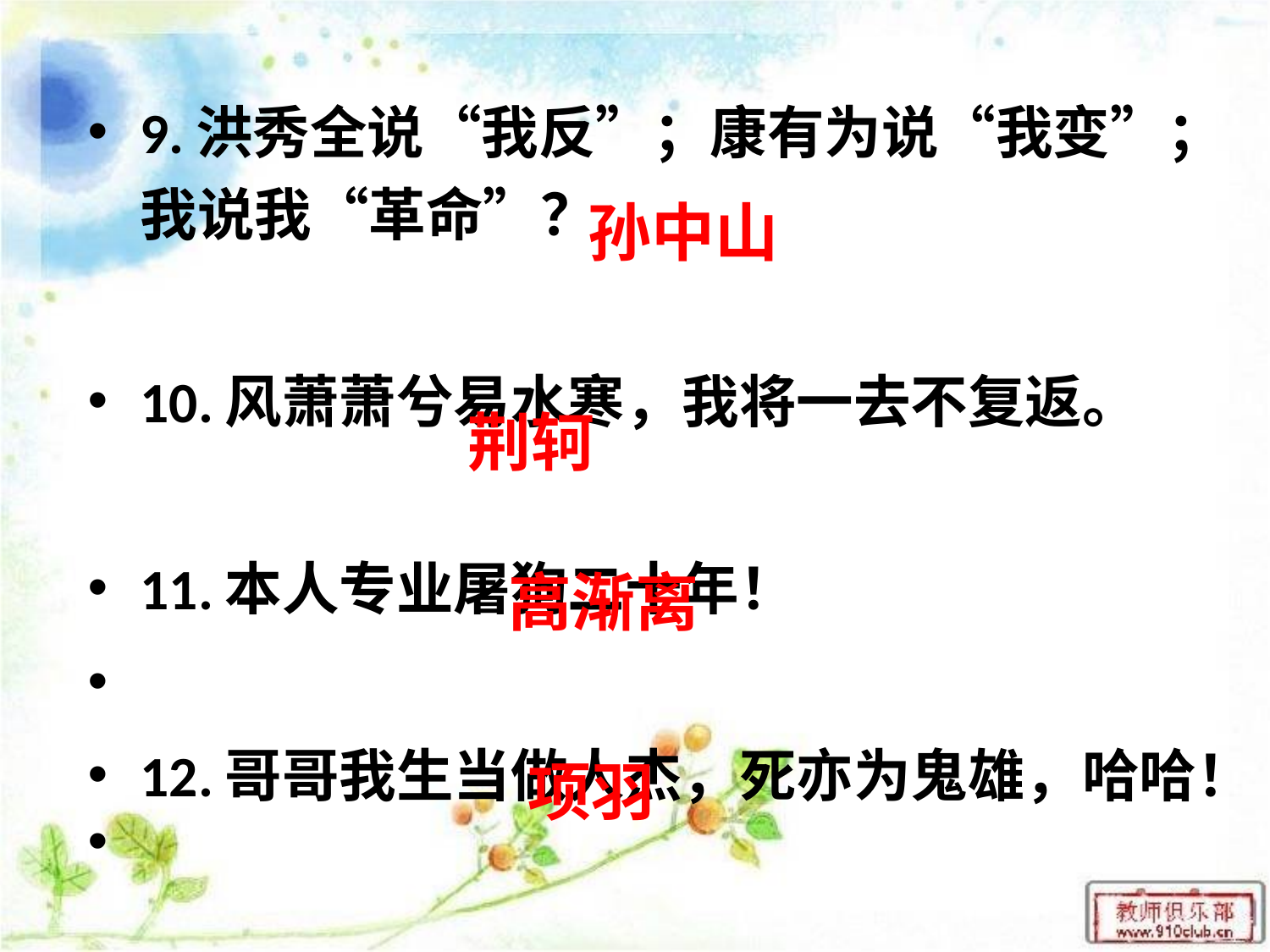

9.洪秀全说“我反”；康有为说“我变”；我说我“革命”？

10.风萧萧兮易水寒，我将一去不复返。

11.本人专业屠狗二十年！

12.哥哥我生当做人杰，死亦为鬼雄，哈哈！

孙中山
荆轲
高渐离
项羽